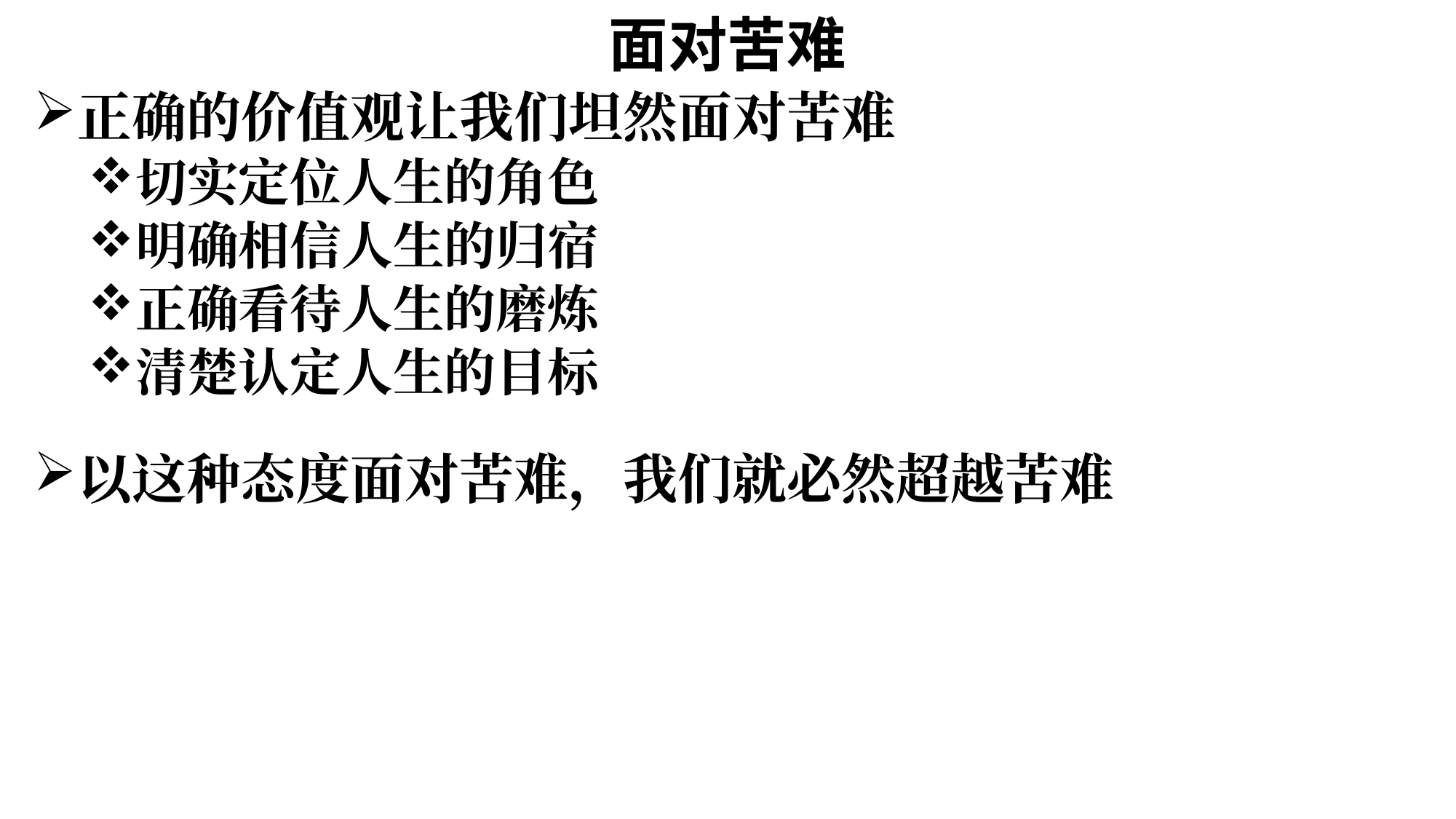

# 面对苦难
正确的价值观让我们坦然面对苦难
切实定位人生的角色
明确相信人生的归宿
正确看待人生的磨炼
清楚认定人生的目标

以这种态度面对苦难，我们就必然超越苦难